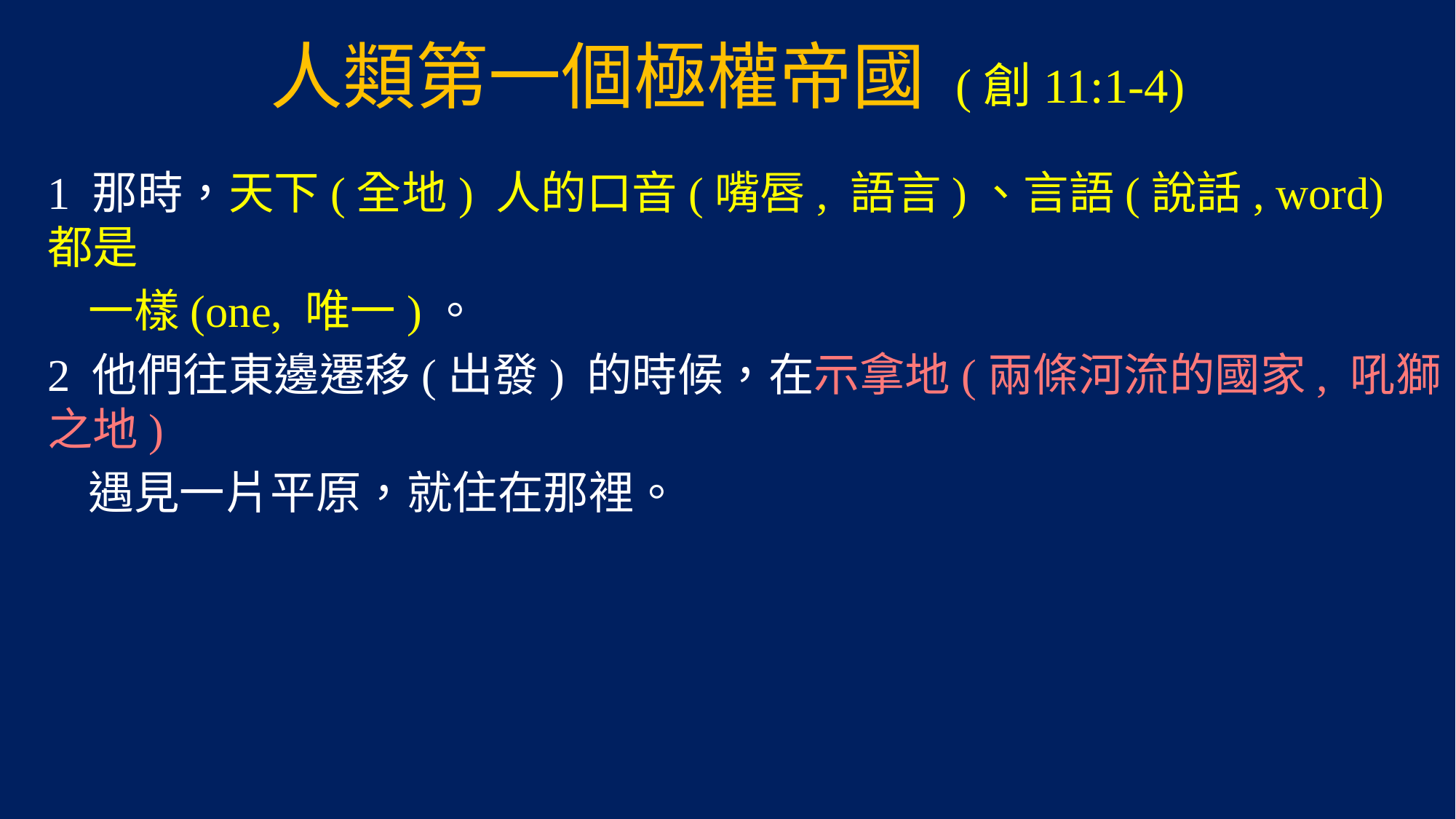

# 人類第一個極權帝國 (創11:1-4)
1 那時，天下(全地) 人的口音(嘴唇, 語言)、言語(說話, word) 都是
   一樣(one, 唯一)。
2 他們往東邊遷移(出發) 的時候，在示拿地(兩條河流的國家, 吼獅之地)
   遇見一片平原，就住在那裡。